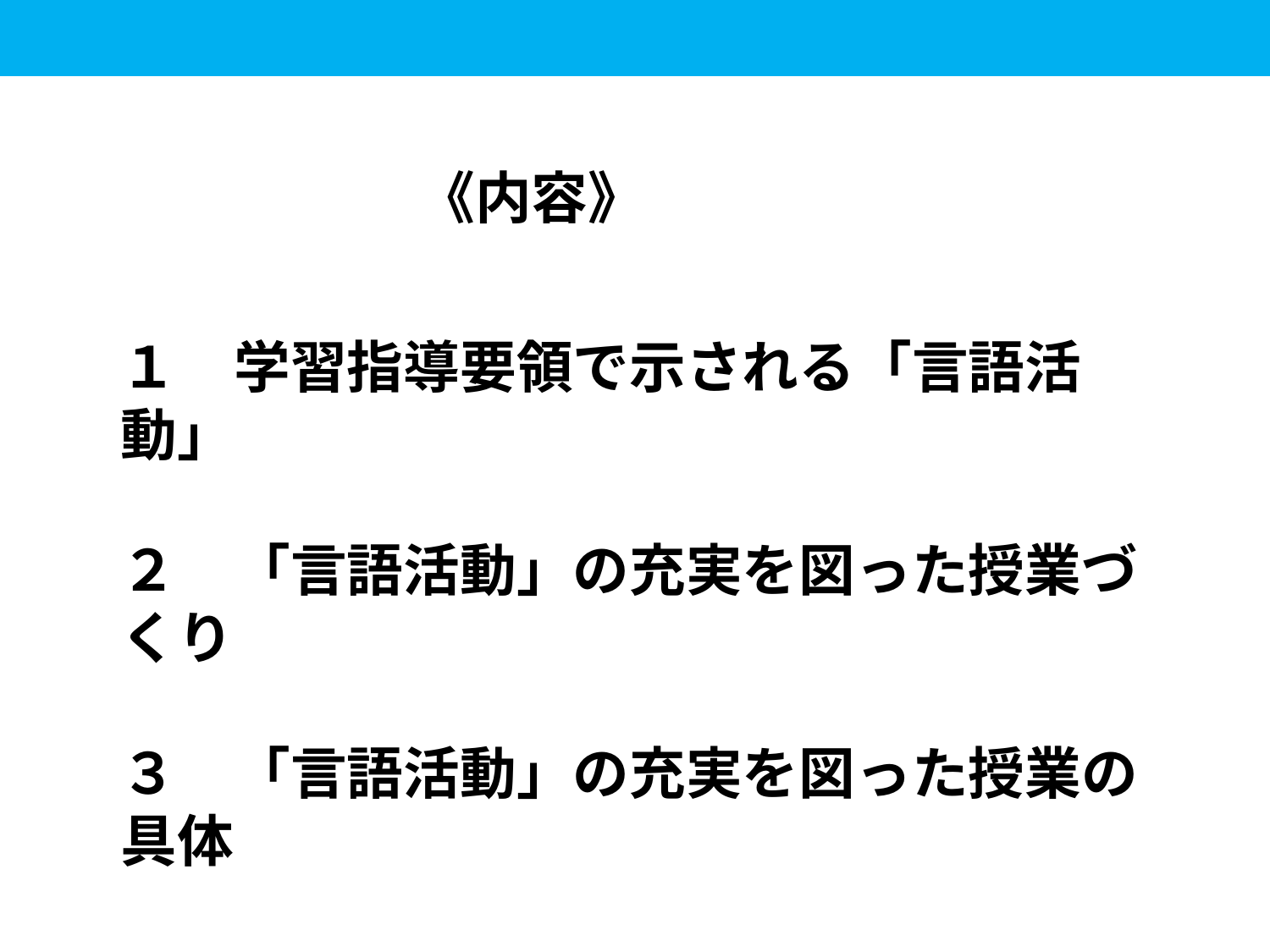

《内容》

１　学習指導要領で示される「言語活動」

２　「言語活動」の充実を図った授業づくり

３　「言語活動」の充実を図った授業の具体